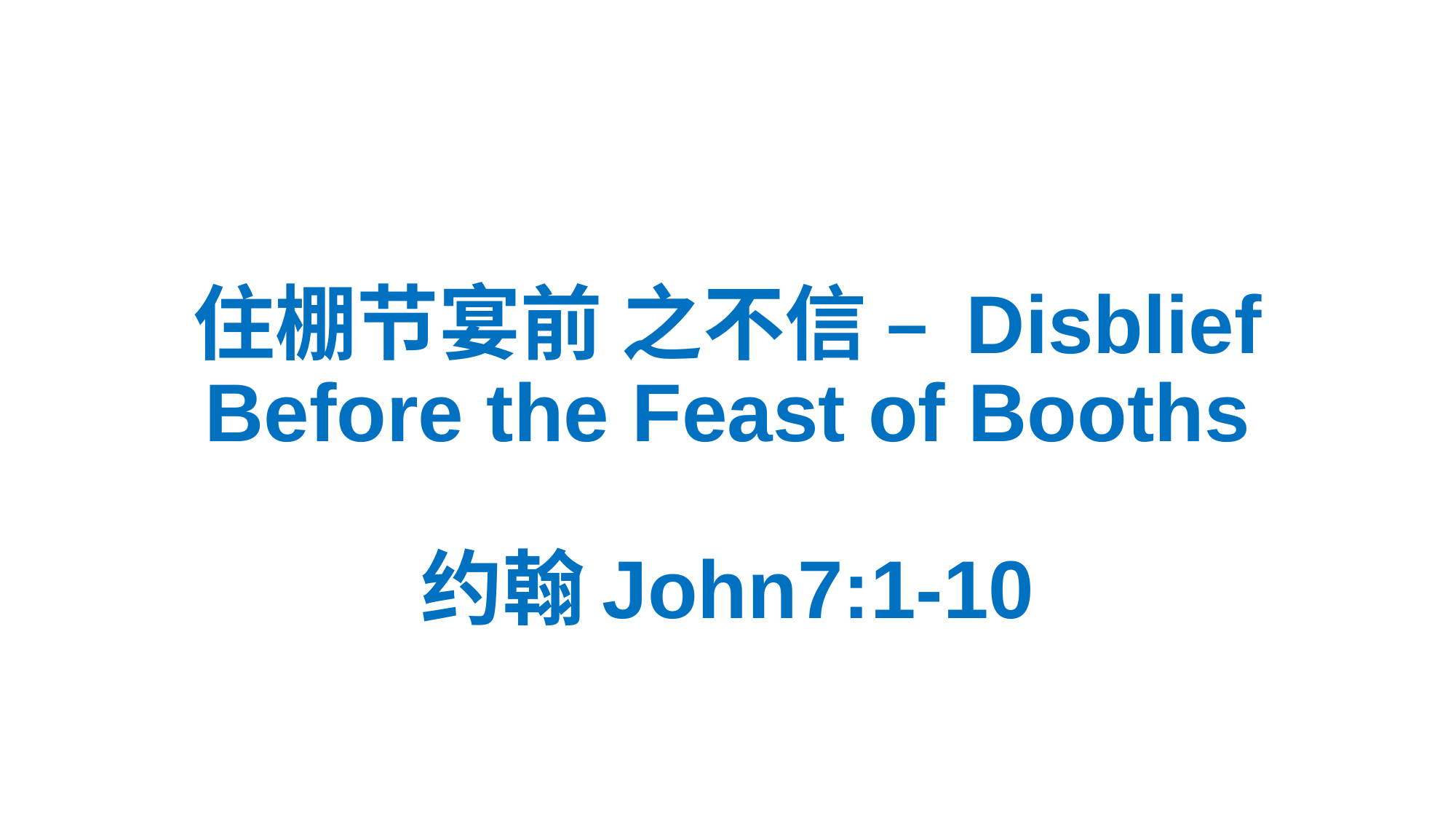

# 住棚节宴前 之不信 – Disblief Before the Feast of Booths 约翰John7:1-10